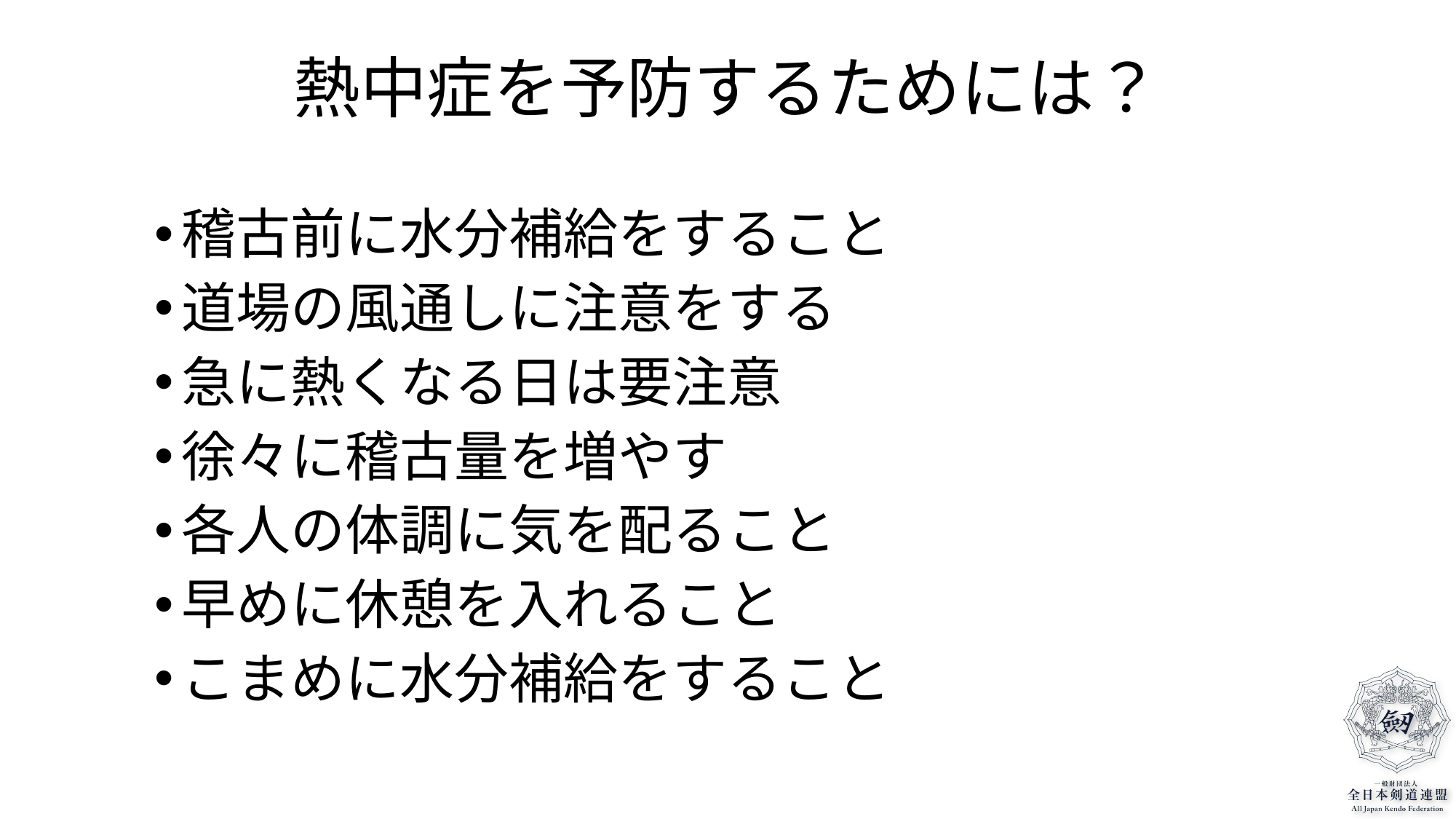

# 熱中症を予防するためには？
稽古前に水分補給をすること
道場の風通しに注意をする
急に熱くなる日は要注意
徐々に稽古量を増やす
各人の体調に気を配ること
早めに休憩を入れること
こまめに水分補給をすること